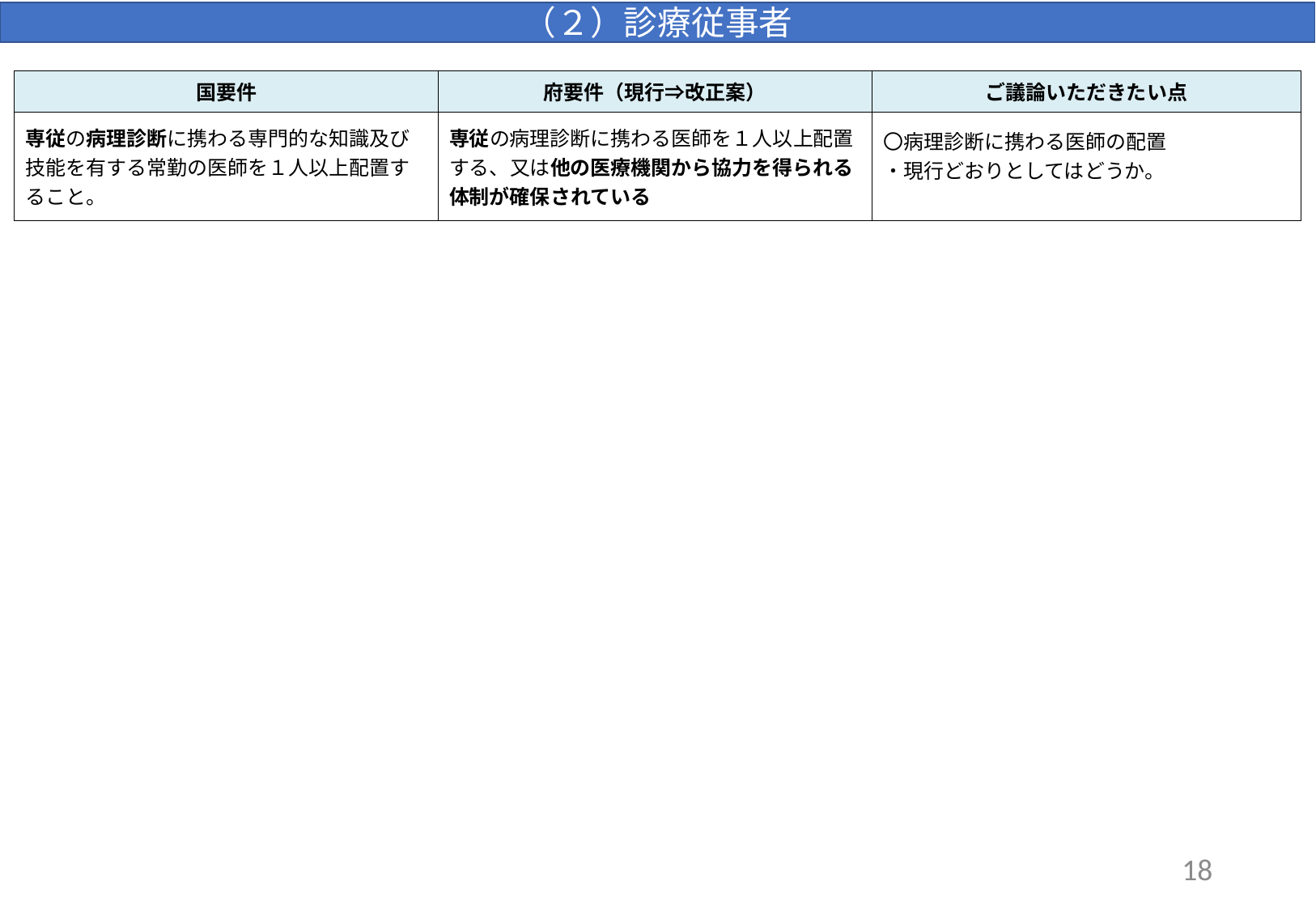

（２）診療従事者
| 国要件 | 府要件（現行⇒改正案） | ご議論いただきたい点 |
| --- | --- | --- |
| 専従の病理診断に携わる専門的な知識及び技能を有する常勤の医師を１人以上配置すること。 | 専従の病理診断に携わる医師を１人以上配置する、又は他の医療機関から協力を得られる体制が確保されている | 〇病理診断に携わる医師の配置 ・現行どおりとしてはどうか。 |
18